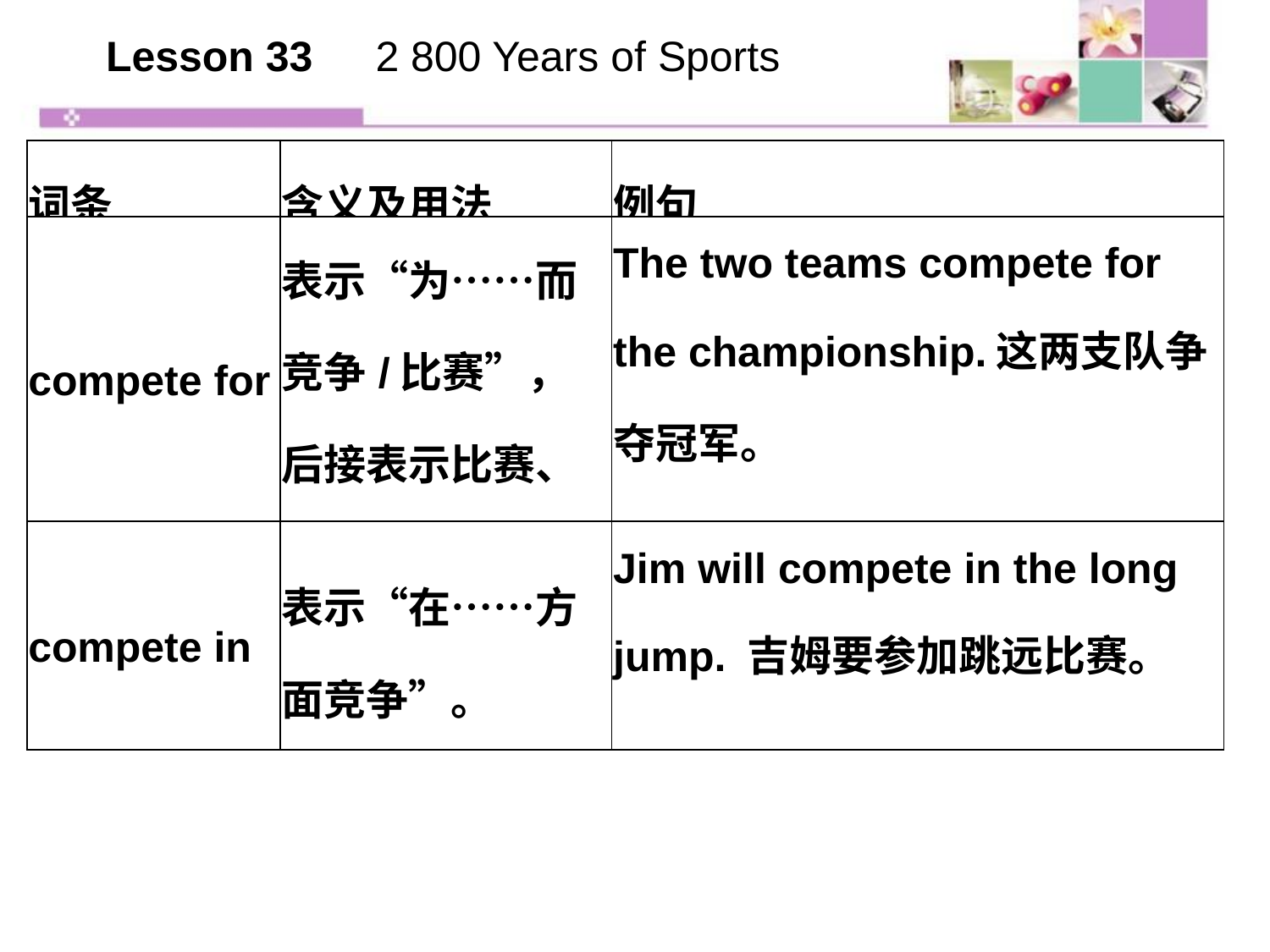

Lesson 33　2 800 Years of Sports
| 词条 | 含义及用法 | 例句 |
| --- | --- | --- |
| compete for | 表示“为……而竞争/比赛”，后接表示比赛、奖品等的名词。 | The two teams compete for the championship.这两支队争夺冠军。 |
| compete in | 表示“在……方面竞争”。 | Jim will compete in the long jump. 吉姆要参加跳远比赛。 |